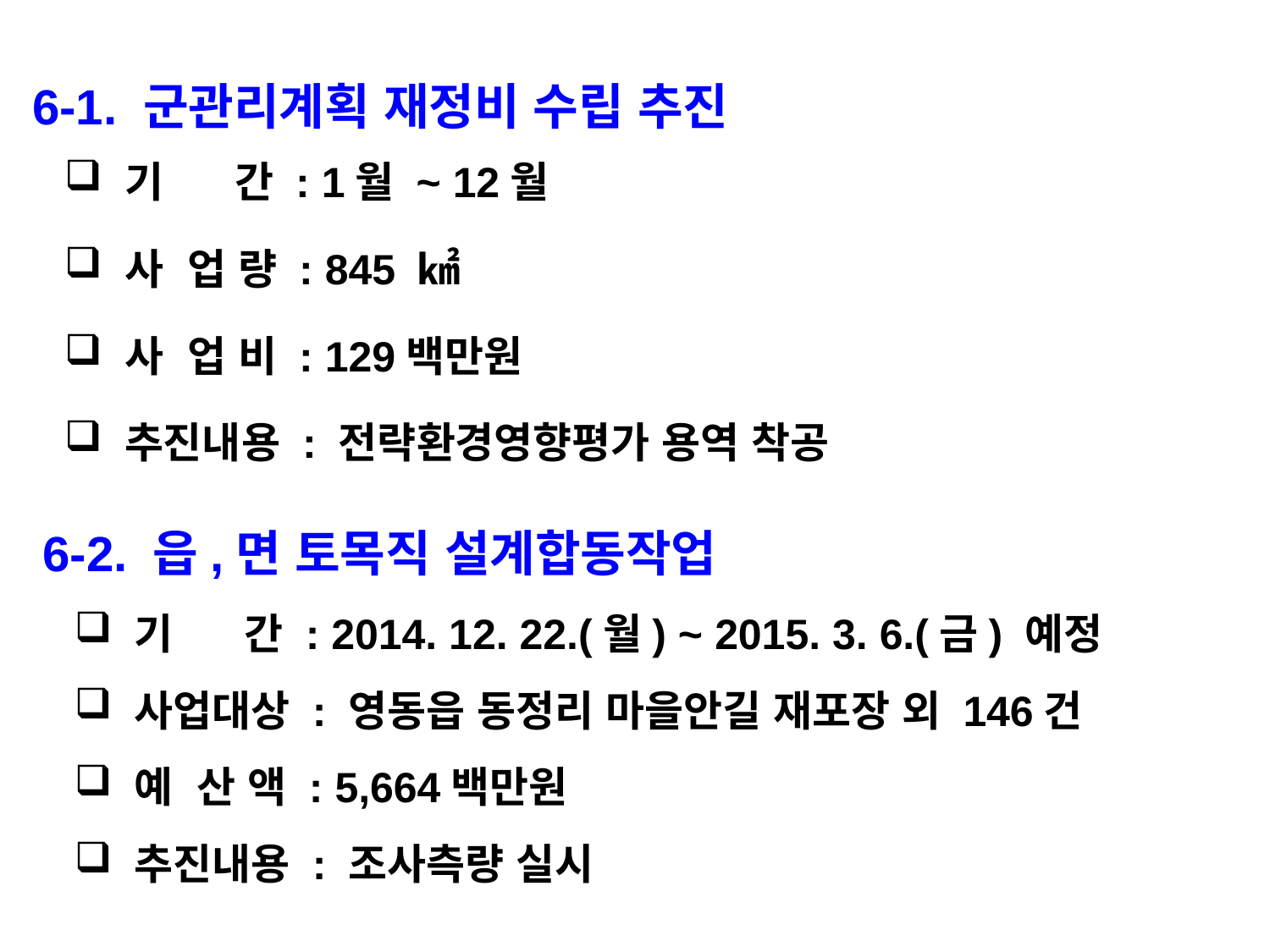

6-1. 군관리계획 재정비 수립 추진
 기      간 : 1월 ~ 12월
 사  업 량 : 845 ㎢
 사  업 비 : 129백만원
 추진내용 : 전략환경영향평가 용역 착공
6-2. 읍,면 토목직 설계합동작업
 기      간 : 2014. 12. 22.(월) ~ 2015. 3. 6.(금) 예정
 사업대상 : 영동읍 동정리 마을안길 재포장 외 146건
 예  산 액 : 5,664백만원
 추진내용 : 조사측량 실시